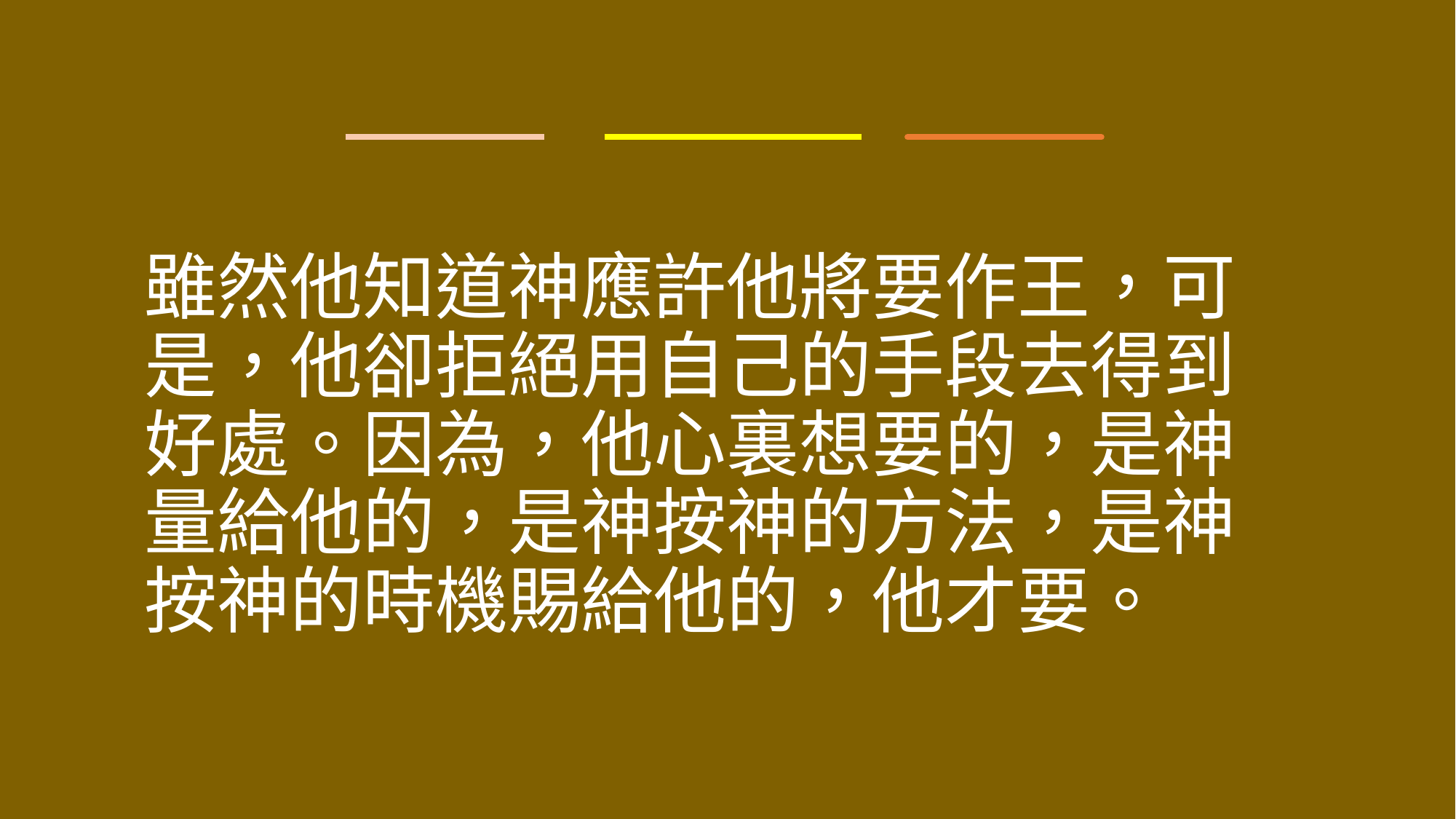

雖然他知道神應許他將要作王，可是，他卻拒絕用自己的手段去得到好處。因為，他心裏想要的，是神量給他的，是神按神的方法，是神按神的時機賜給他的，他才要。